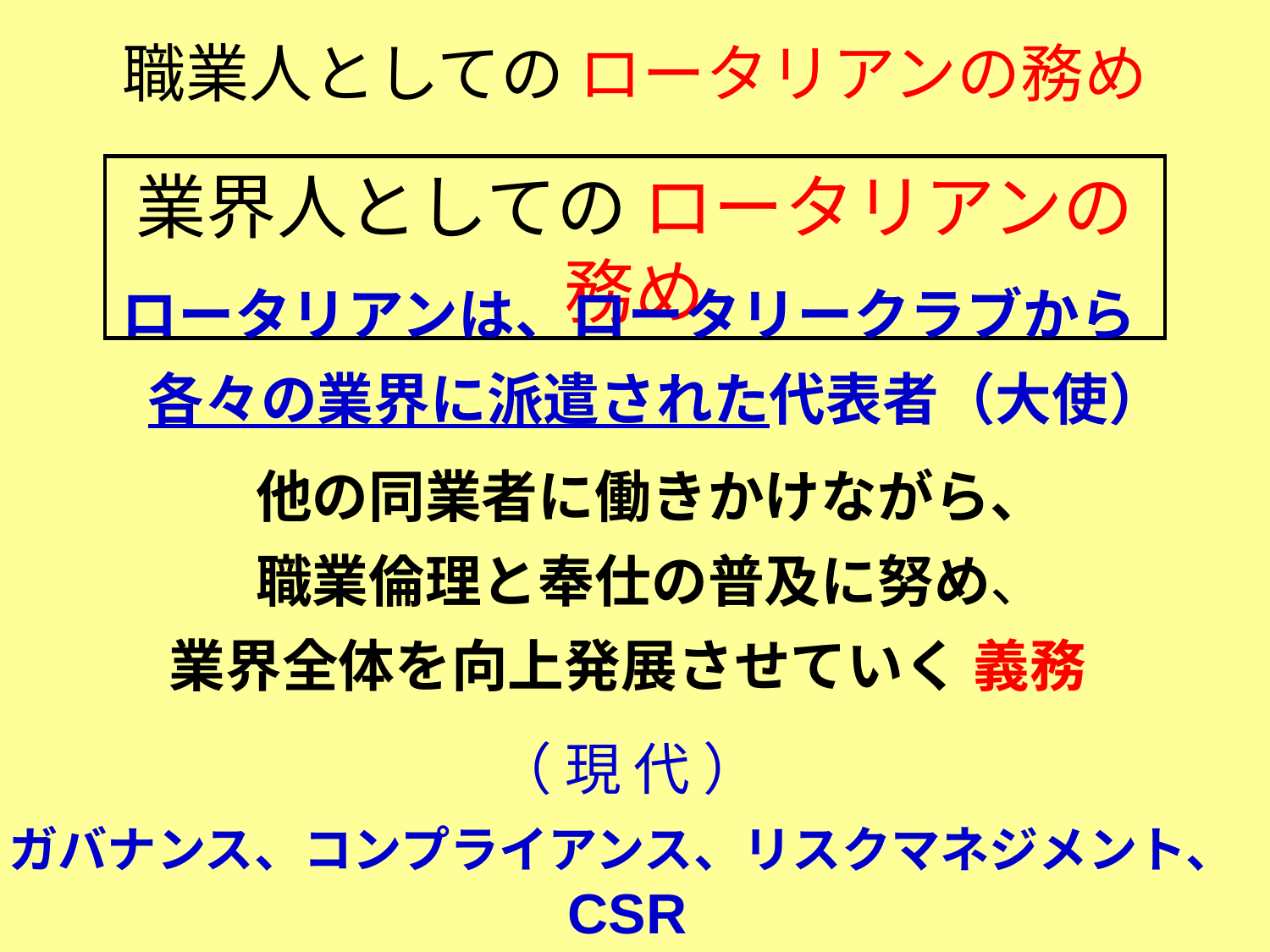

職業人としての ロータリアンの務め
業界人としての ロータリアンの務め
ロータリアンは、ロータリークラブから

 各々の業界に派遣された代表者（大使）
　　他の同業者に働きかけながら、

　　職業倫理と奉仕の普及に努め、

 業界全体を向上発展させていく 義務
（ 現 代 ）

ガバナンス、コンプライアンス、リスクマネジメント、CSR